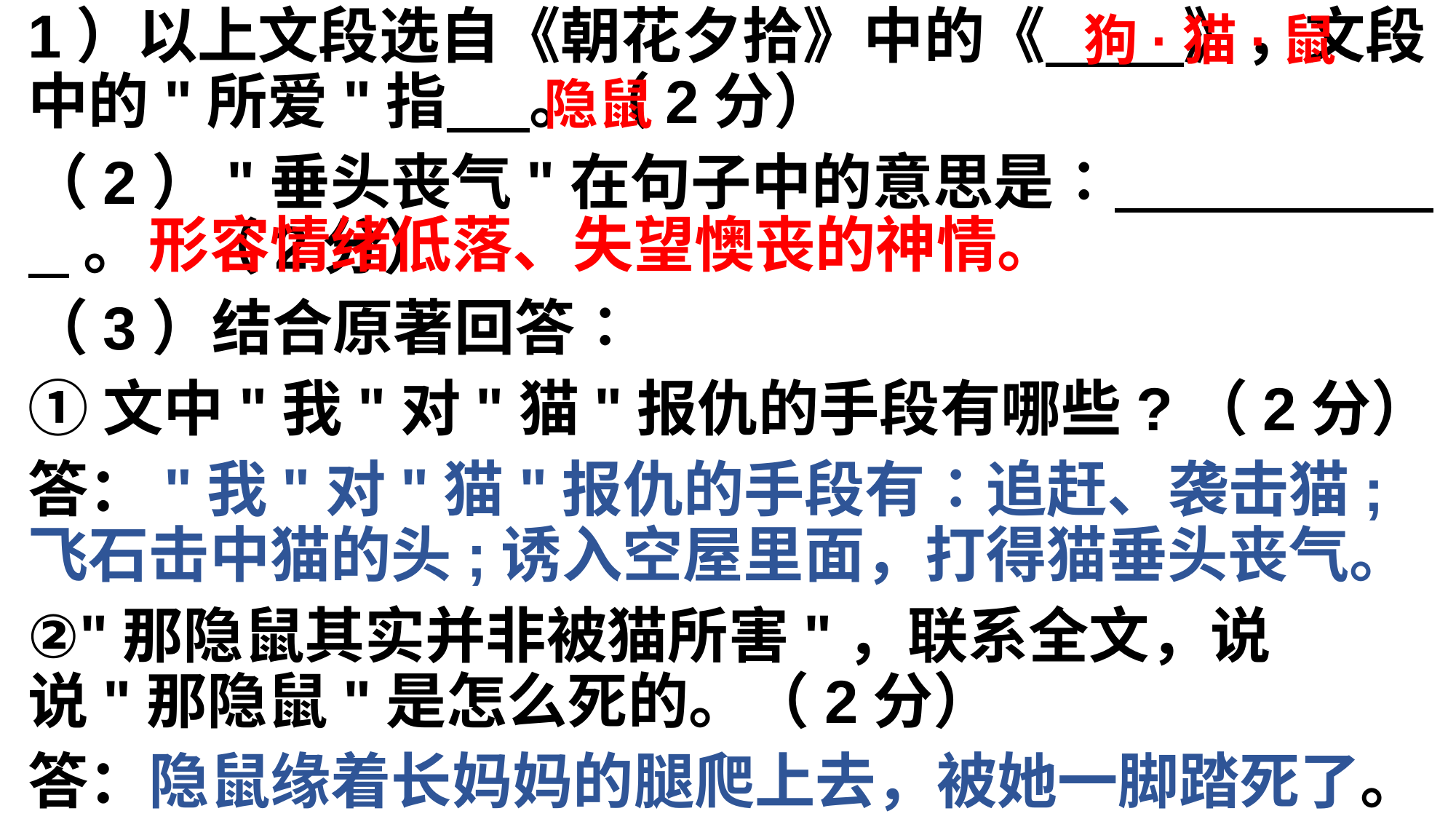

1）以上文段选自《朝花夕拾》中的《          》，文段中的"所爱"指      。（2分）
（2）"垂头丧气"在句子中的意思是∶                            。    （2分）
（3）结合原著回答∶
①文中"我"对"猫"报仇的手段有哪些?（2分）
答："我"对"猫"报仇的手段有∶追赶、袭击猫;飞石击中猫的头;诱入空屋里面，打得猫垂头丧气。
②"那隐鼠其实并非被猫所害"，联系全文，说说"那隐鼠"是怎么死的。（2分）
答：隐鼠缘着长妈妈的腿爬上去，被她一脚踏死了。
狗·猫·鼠
隐鼠
形容情绪低落、失望懊丧的神情。